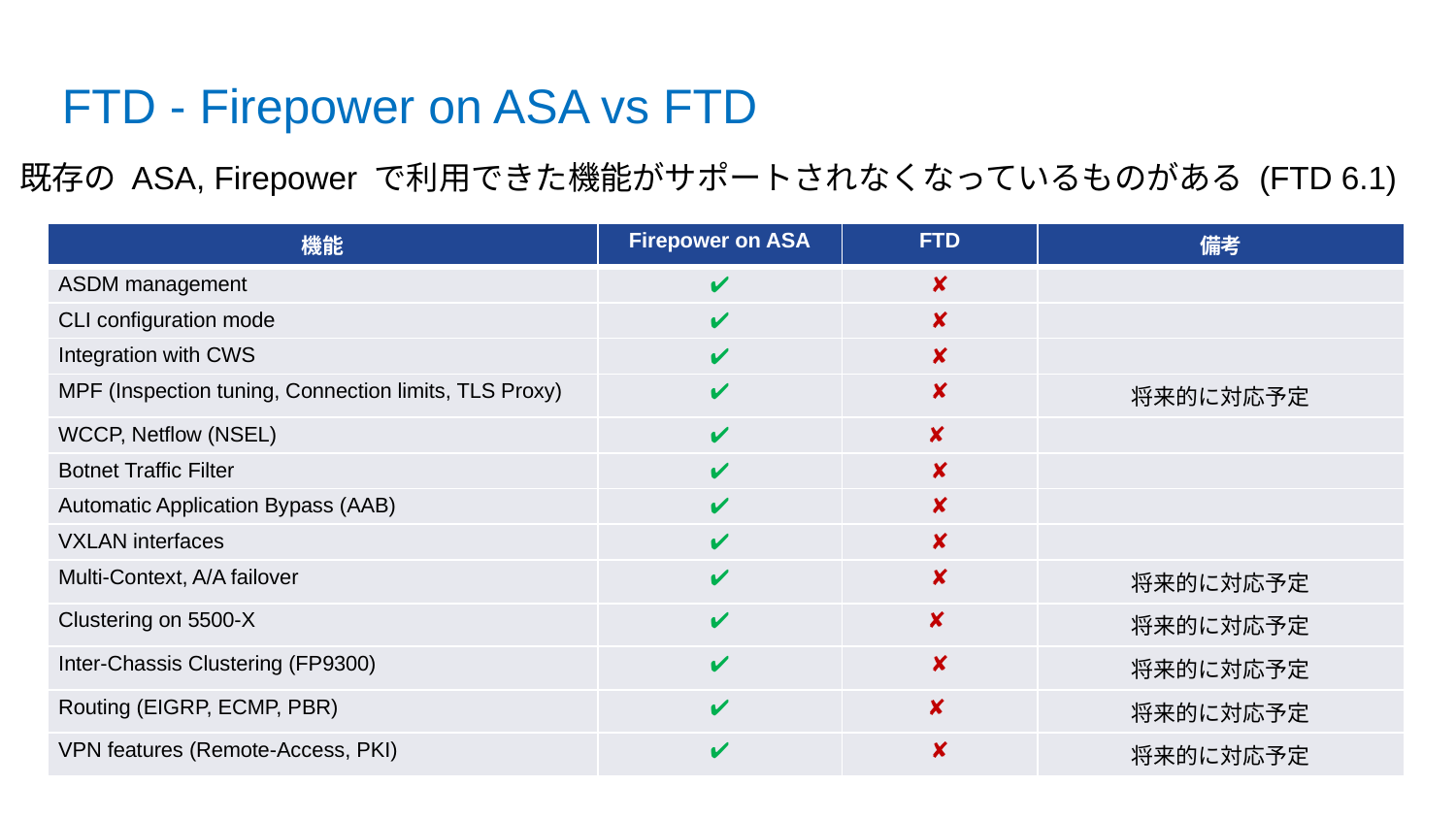

# FTD - Firepower on ASA vs FTD
既存の ASA, Firepower で利用できた機能がサポートされなくなっているものがある (FTD 6.1)
| 機能 | Firepower on ASA | FTD | 備考 |
| --- | --- | --- | --- |
| ASDM management | ✔ | ✘ |  |
| CLI configuration mode | ✔ | ✘ |  |
| Integration with CWS | ✔ | ✘ |  |
| MPF (Inspection tuning, Connection limits, TLS Proxy) | ✔ | ✘ | 将来的に対応予定 |
| WCCP, Netflow (NSEL) | ✔ | ✘ |  |
| Botnet Traffic Filter | ✔ | ✘ |  |
| Automatic Application Bypass (AAB) | ✔ | ✘ |  |
| VXLAN interfaces | ✔ | ✘ |  |
| Multi-Context, A/A failover | ✔ | ✘ | 将来的に対応予定 |
| Clustering on 5500-X | ✔ | ✘ | 将来的に対応予定 |
| Inter-Chassis Clustering (FP9300) | ✔ | ✘ | 将来的に対応予定 |
| Routing (EIGRP, ECMP, PBR) | ✔ | ✘ | 将来的に対応予定 |
| VPN features (Remote-Access, PKI) | ✔ | ✘ | 将来的に対応予定 |